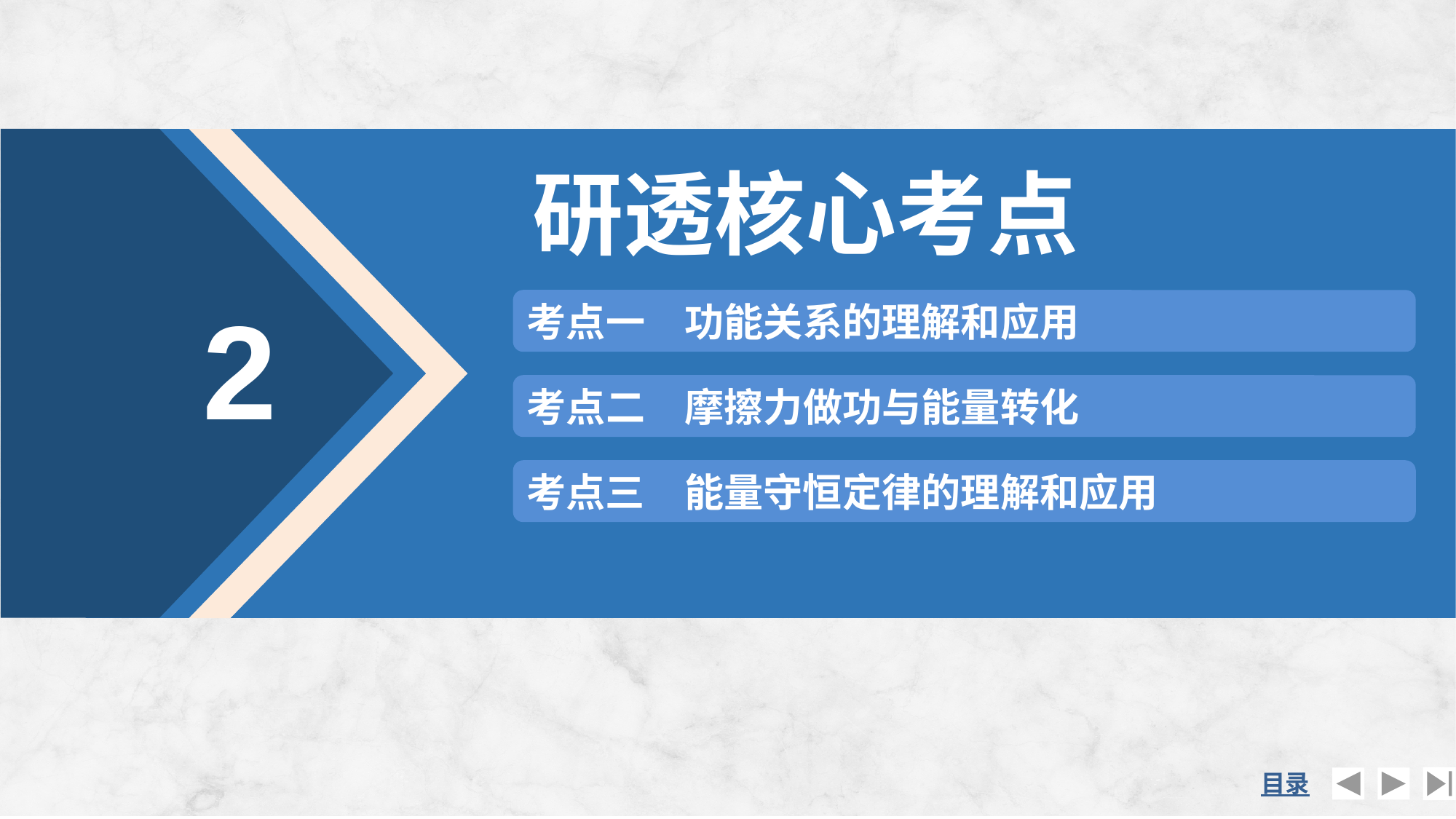

研透核心考点
2
考点一　功能关系的理解和应用
考点二　摩擦力做功与能量转化
考点三　能量守恒定律的理解和应用